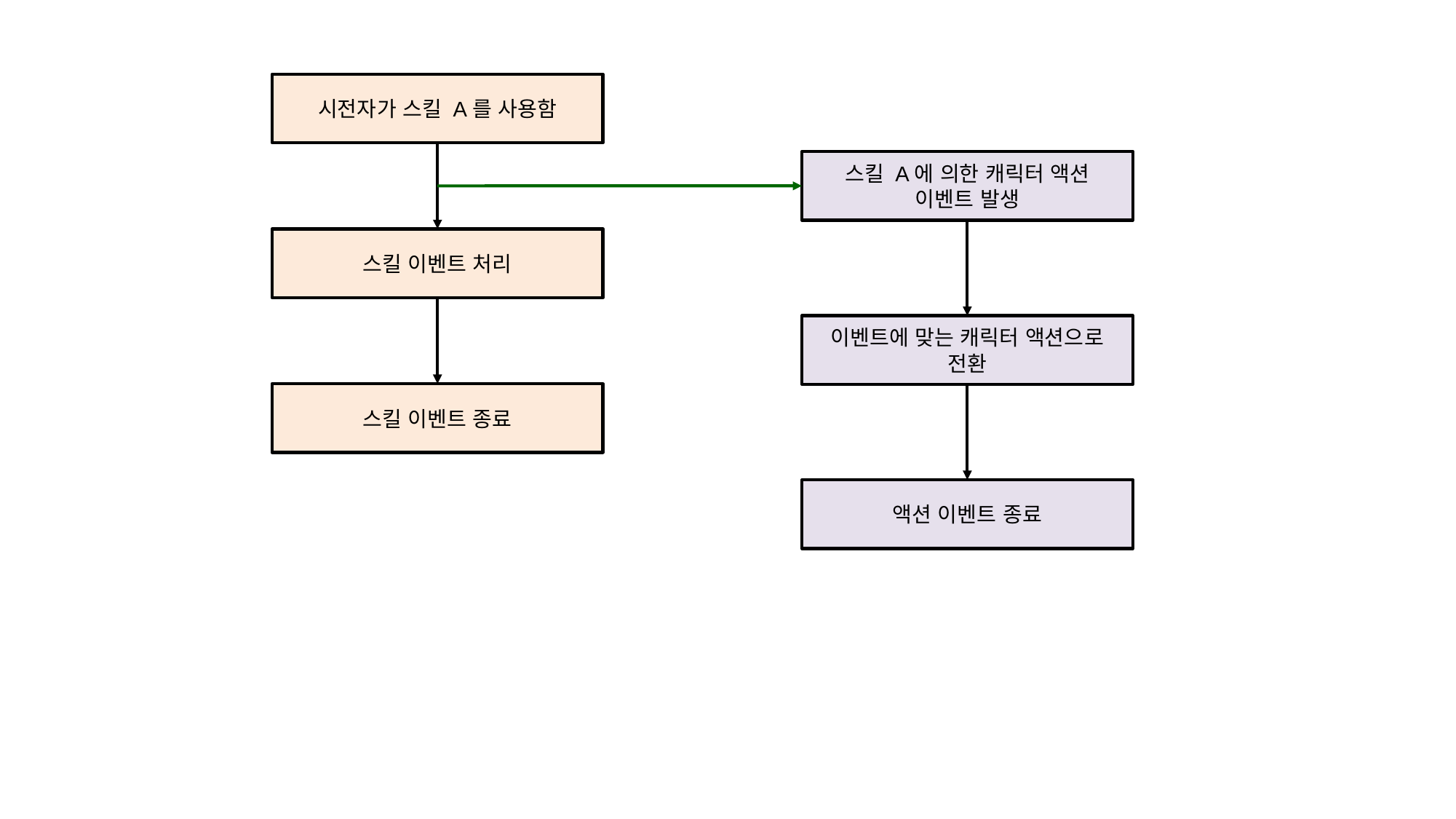

시전자가 스킬 A를 사용함
스킬 A에 의한 캐릭터 액션 이벤트 발생
스킬 이벤트 처리
이벤트에 맞는 캐릭터 액션으로 전환
스킬 이벤트 종료
액션 이벤트 종료